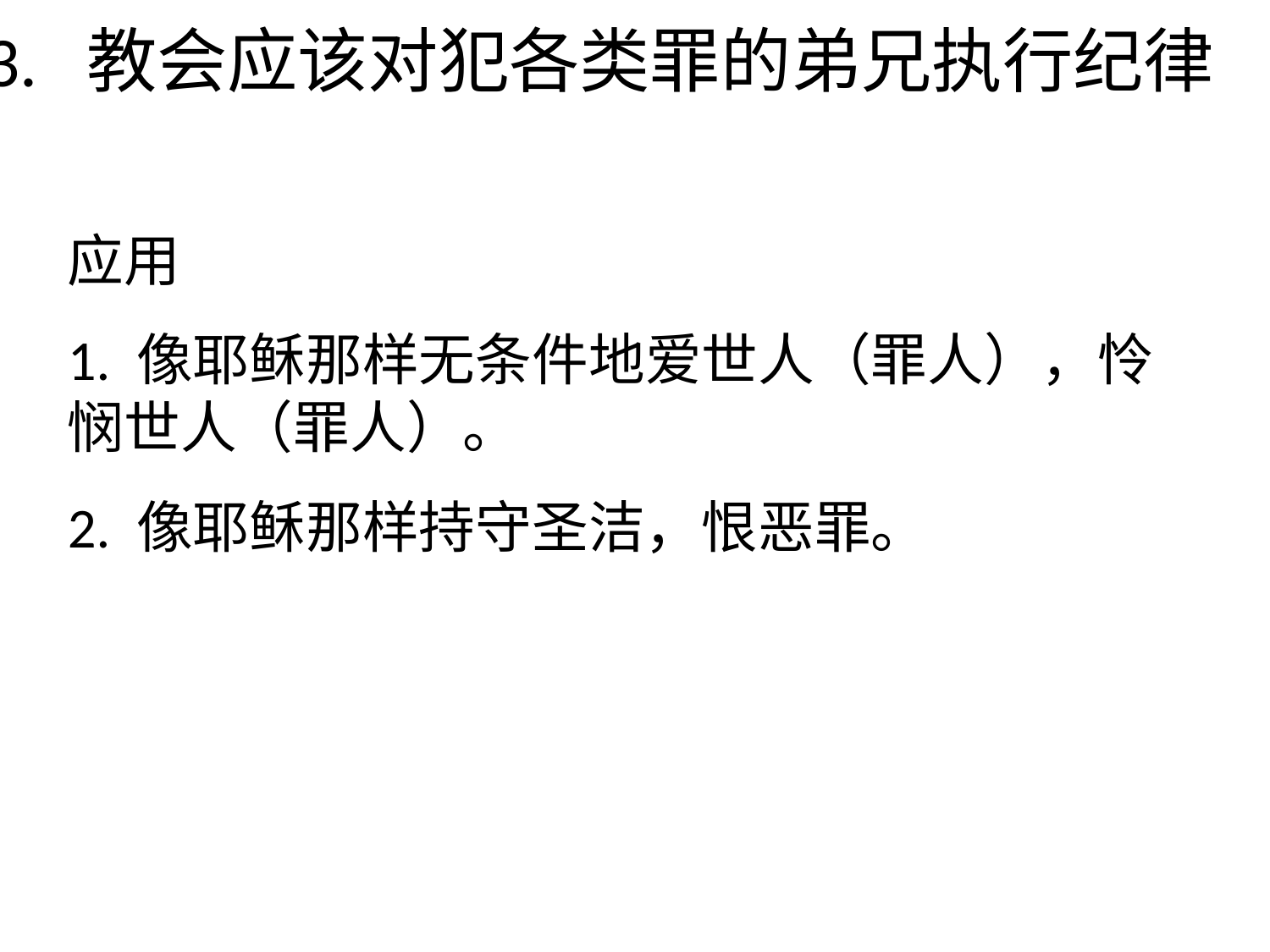

3.  教会应该对犯各类罪的弟兄执行纪律 （5：9-13）
应用
1. 像耶稣那样无条件地爱世人（罪人），怜悯世人（罪人）。
2. 像耶稣那样持守圣洁，恨恶罪。